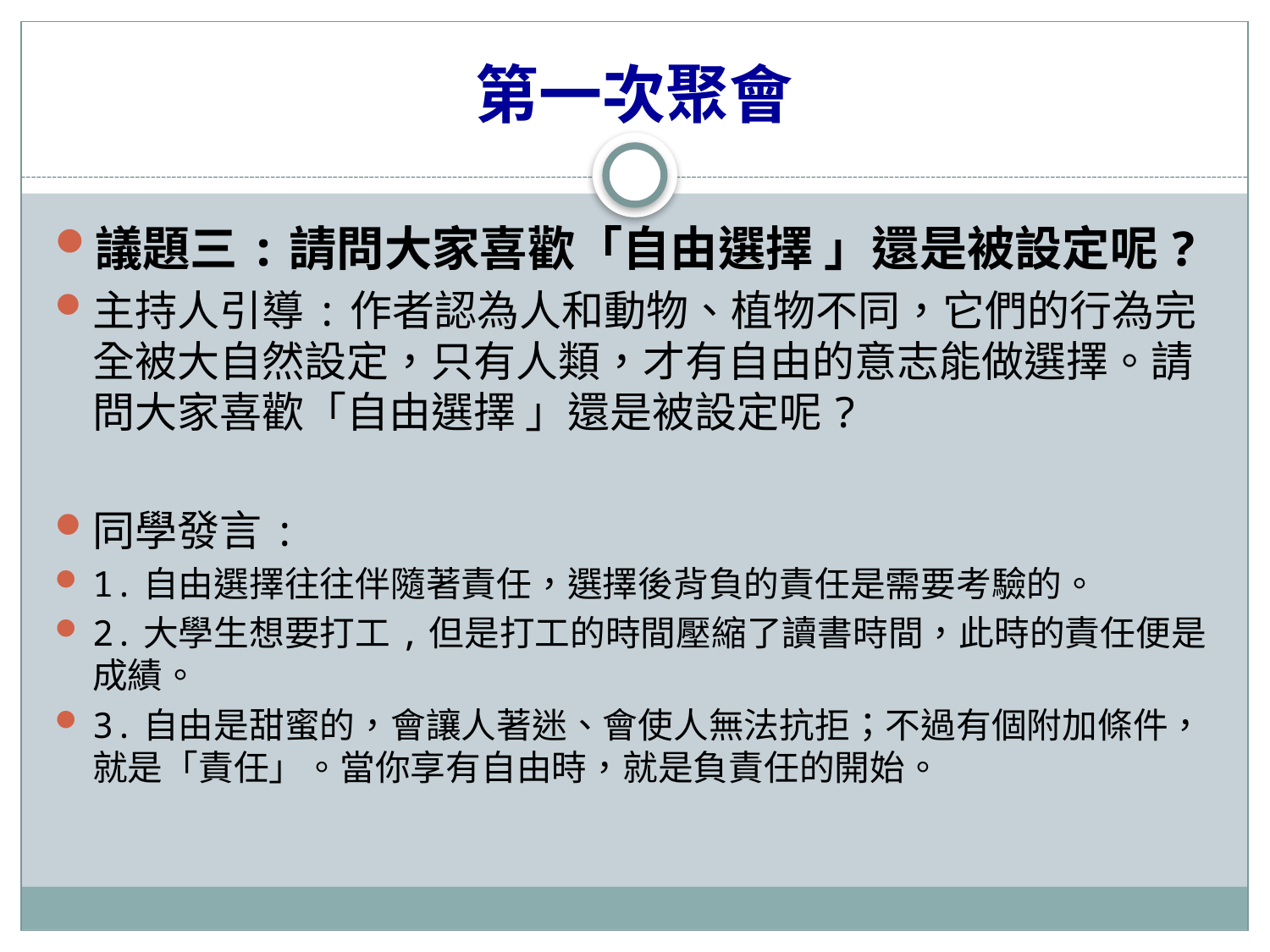

# 第一次聚會
議題三:請問大家喜歡「自由選擇 」還是被設定呢?
主持人引導:作者認為人和動物、植物不同，它們的行為完全被大自然設定，只有人類，才有自由的意志能做選擇。請問大家喜歡「自由選擇 」還是被設定呢?

同學發言:
1.自由選擇往往伴隨著責任，選擇後背負的責任是需要考驗的。
2.大學生想要打工,但是打工的時間壓縮了讀書時間，此時的責任便是成績。
3.自由是甜蜜的，會讓人著迷、會使人無法抗拒；不過有個附加條件，就是「責任」。當你享有自由時，就是負責任的開始。